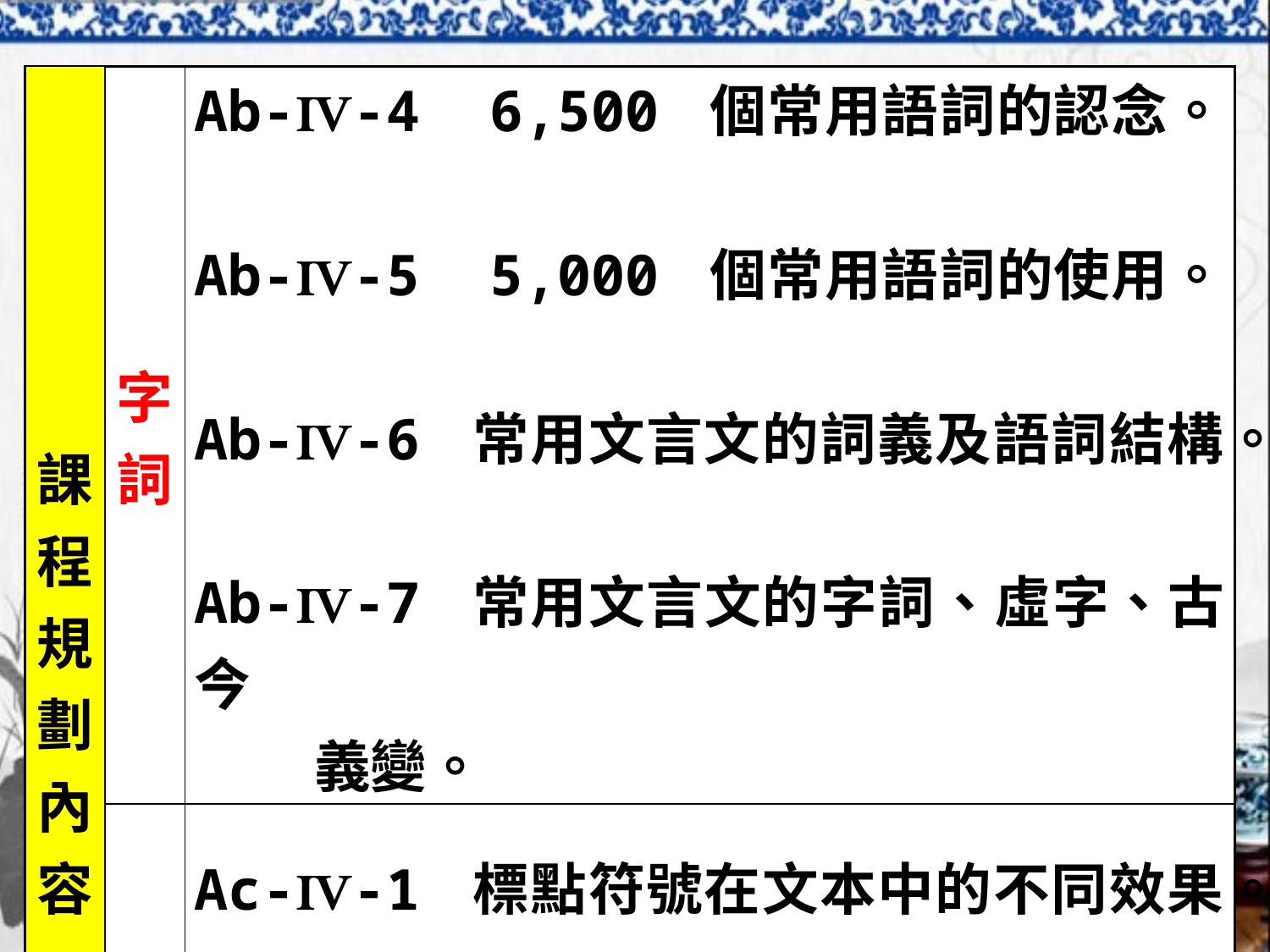

| 課程 規劃 內容 | 字詞 | Ab-Ⅳ-4 6,500 個常用語詞的認念。 Ab-Ⅳ-5 5,000 個常用語詞的使用。 Ab-Ⅳ-6 常用文言文的詞義及語詞結構。 Ab-Ⅳ-7 常用文言文的字詞、虛字、古今 義變。 |
| --- | --- | --- |
|  | 句段 | Ac-Ⅳ-1 標點符號在文本中的不同效果。 Ac-Ⅳ-2 敘事、有無、判斷、表態等句型。 Ac-Ⅳ-3 文句表達的邏輯與意義。 |